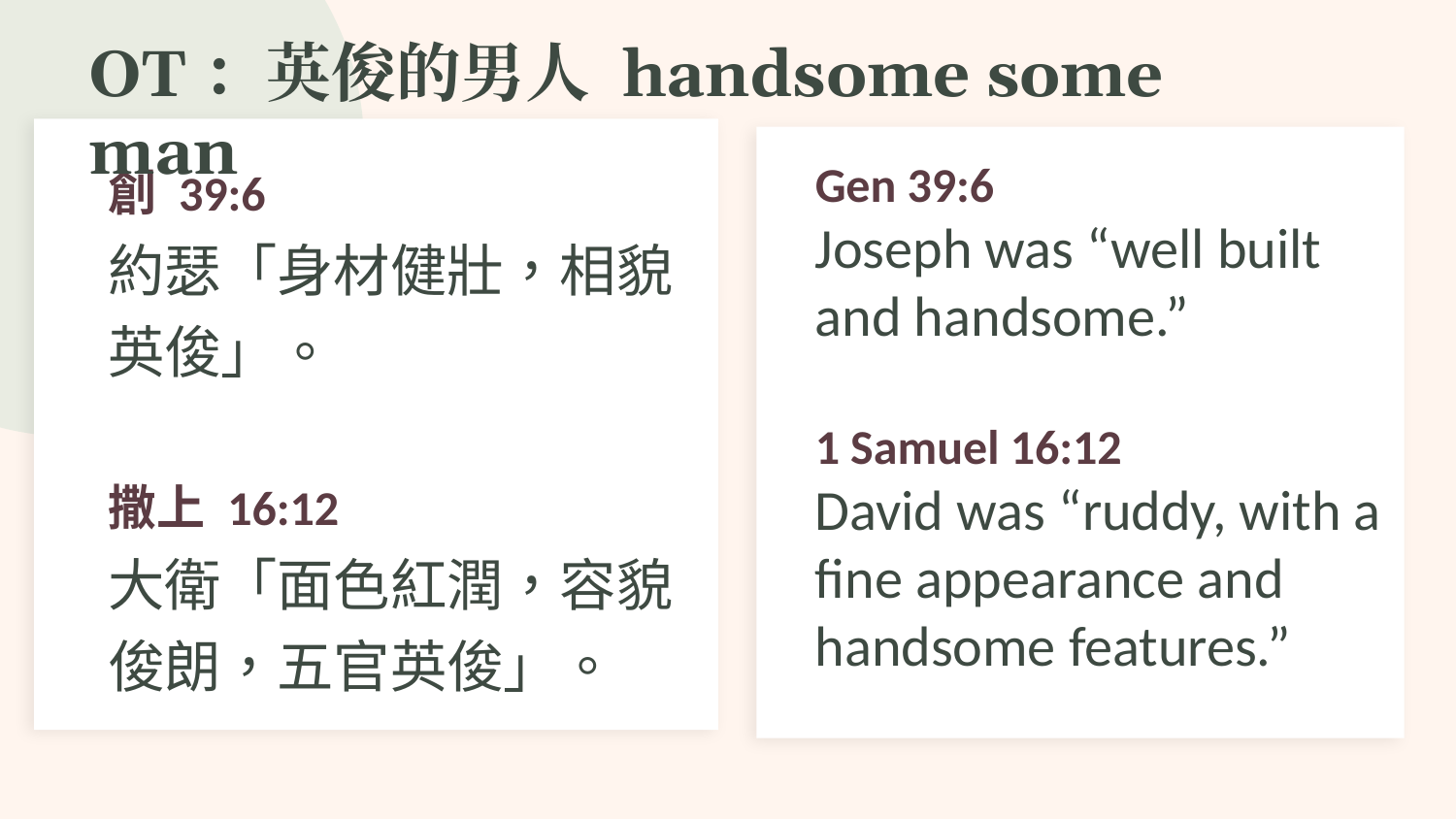

OT：英俊的男人 handsome some man

Gen 39:6
Joseph was “well built and handsome.”
1 Samuel 16:12
David was “ruddy, with a fine appearance and handsome features.”
創 39:6
約瑟「身材健壯，相貌英俊」。
撒上 16:12
大衛「面色紅潤，容貌俊朗，五官英俊」。